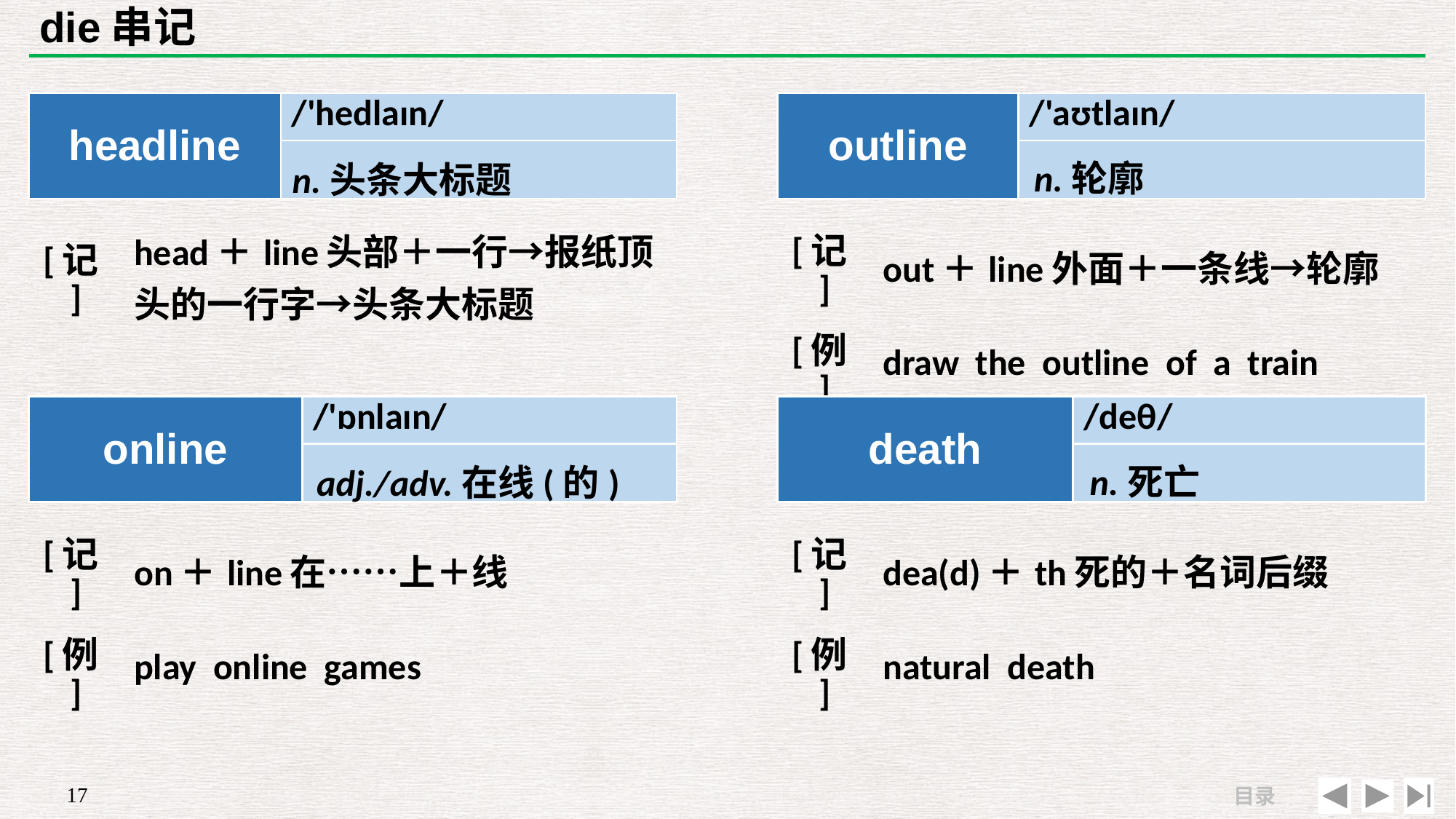

# die串记

| headline | /'hedlaɪn/ |
| --- | --- |
|  |  |
| outline | /'aʊtlaɪn/ |
| --- | --- |
|  |  |
n.轮廓
n.头条大标题
| [记] | out＋line外面＋一条线→轮廓 |
| --- | --- |
| [例] | draw the outline of a train |
| [记] | head＋line头部＋一行→报纸顶头的一行字→头条大标题 |
| --- | --- |
|  |  |
| online | /'ɒnlaɪn/ |
| --- | --- |
|  |  |
| death | /deθ/ |
| --- | --- |
|  |  |
n.死亡
adj./adv.在线(的)
| [记] | on＋line在……上＋线 |
| --- | --- |
| [例] | play online games |
| [记] | dea(d)＋th死的＋名词后缀 |
| --- | --- |
| [例] | natural death |